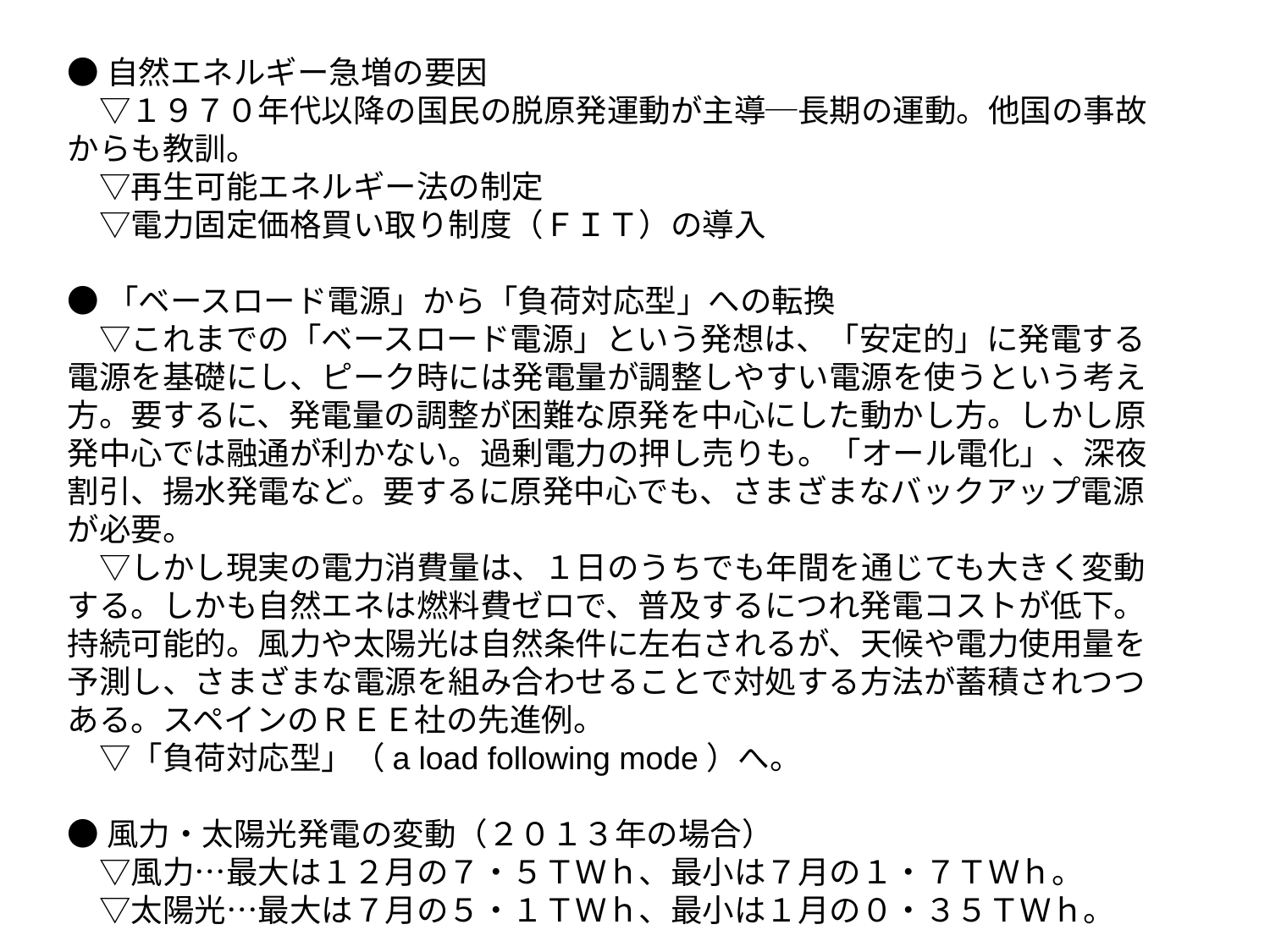

●自然エネルギー急増の要因
　▽１９７０年代以降の国民の脱原発運動が主導─長期の運動。他国の事故からも教訓。
　▽再生可能エネルギー法の制定
　▽電力固定価格買い取り制度（ＦＩＴ）の導入

●「ベースロード電源」から「負荷対応型」への転換
　▽これまでの「ベースロード電源」という発想は、「安定的」に発電する電源を基礎にし、ピーク時には発電量が調整しやすい電源を使うという考え方。要するに、発電量の調整が困難な原発を中心にした動かし方。しかし原発中心では融通が利かない。過剰電力の押し売りも。「オール電化」、深夜割引、揚水発電など。要するに原発中心でも、さまざまなバックアップ電源が必要。
　▽しかし現実の電力消費量は、１日のうちでも年間を通じても大きく変動する。しかも自然エネは燃料費ゼロで、普及するにつれ発電コストが低下。持続可能的。風力や太陽光は自然条件に左右されるが、天候や電力使用量を予測し、さまざまな電源を組み合わせることで対処する方法が蓄積されつつある。スペインのＲＥＥ社の先進例。
　▽「負荷対応型」（a load following mode）へ。

●風力・太陽光発電の変動（２０１３年の場合）
　▽風力…最大は１２月の７・５ＴＷｈ、最小は７月の１・７ＴＷｈ。
　▽太陽光…最大は７月の５・１ＴＷｈ、最小は１月の０・３５ＴＷｈ。